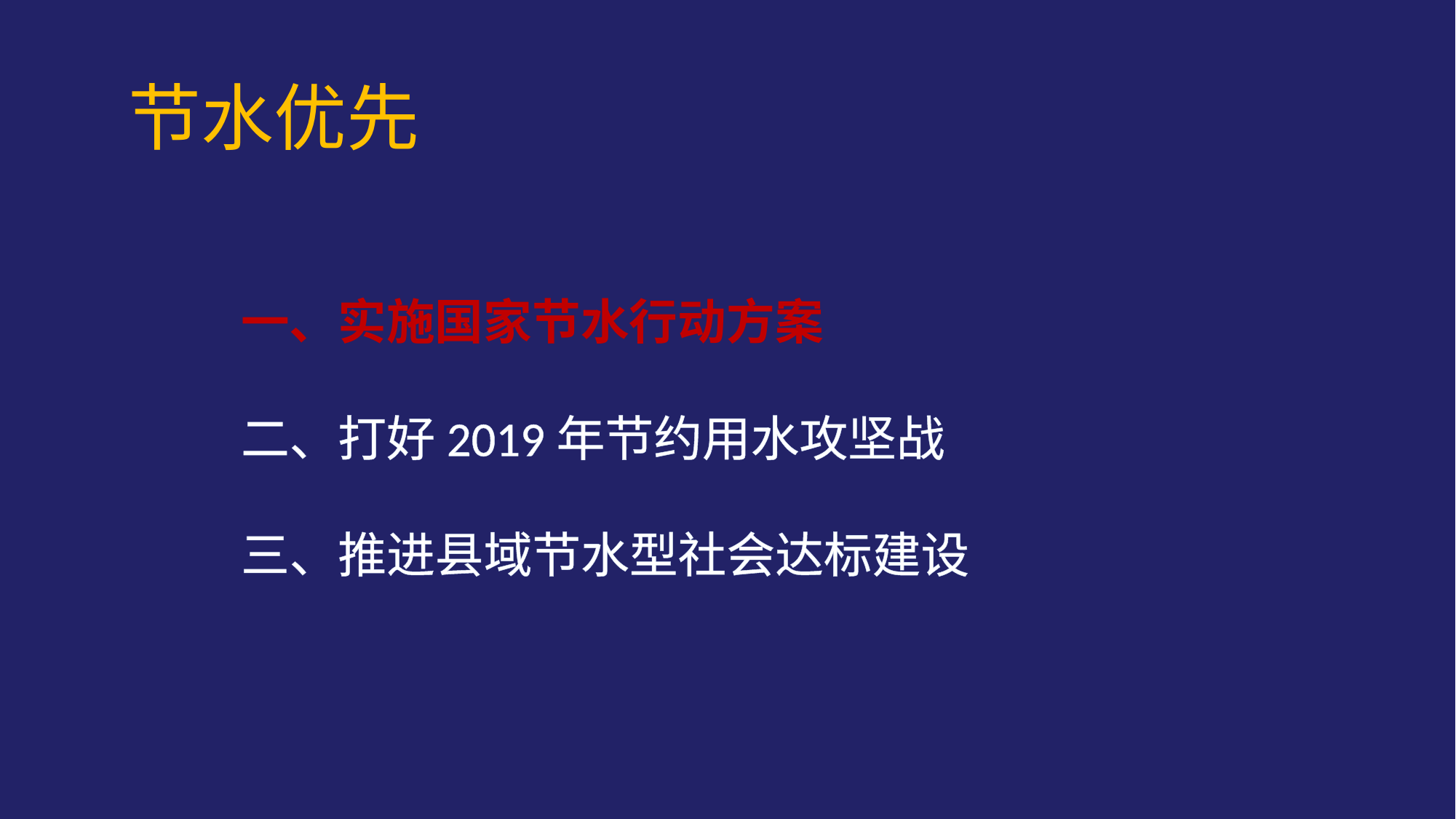

节水优先
一、实施国家节水行动方案
二、打好2019年节约用水攻坚战
三、推进县域节水型社会达标建设